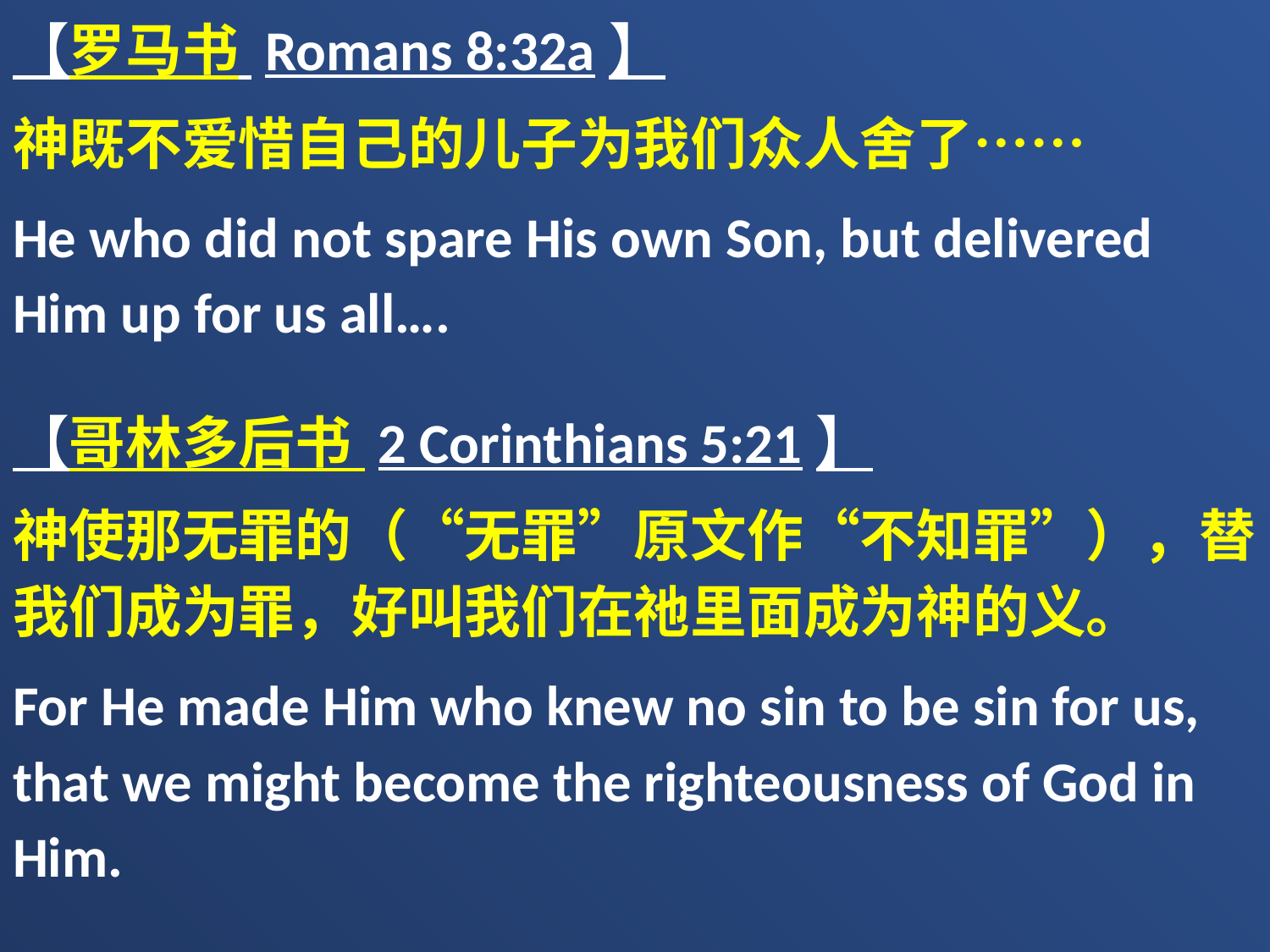

【罗马书 Romans 8:32a】
神既不爱惜自己的儿子为我们众人舍了……
He who did not spare His own Son, but delivered Him up for us all….

【哥林多后书 2 Corinthians 5:21】
神使那无罪的（“无罪”原文作“不知罪”），替我们成为罪，好叫我们在祂里面成为神的义。
For He made Him who knew no sin to be sin for us, that we might become the righteousness of God in Him.